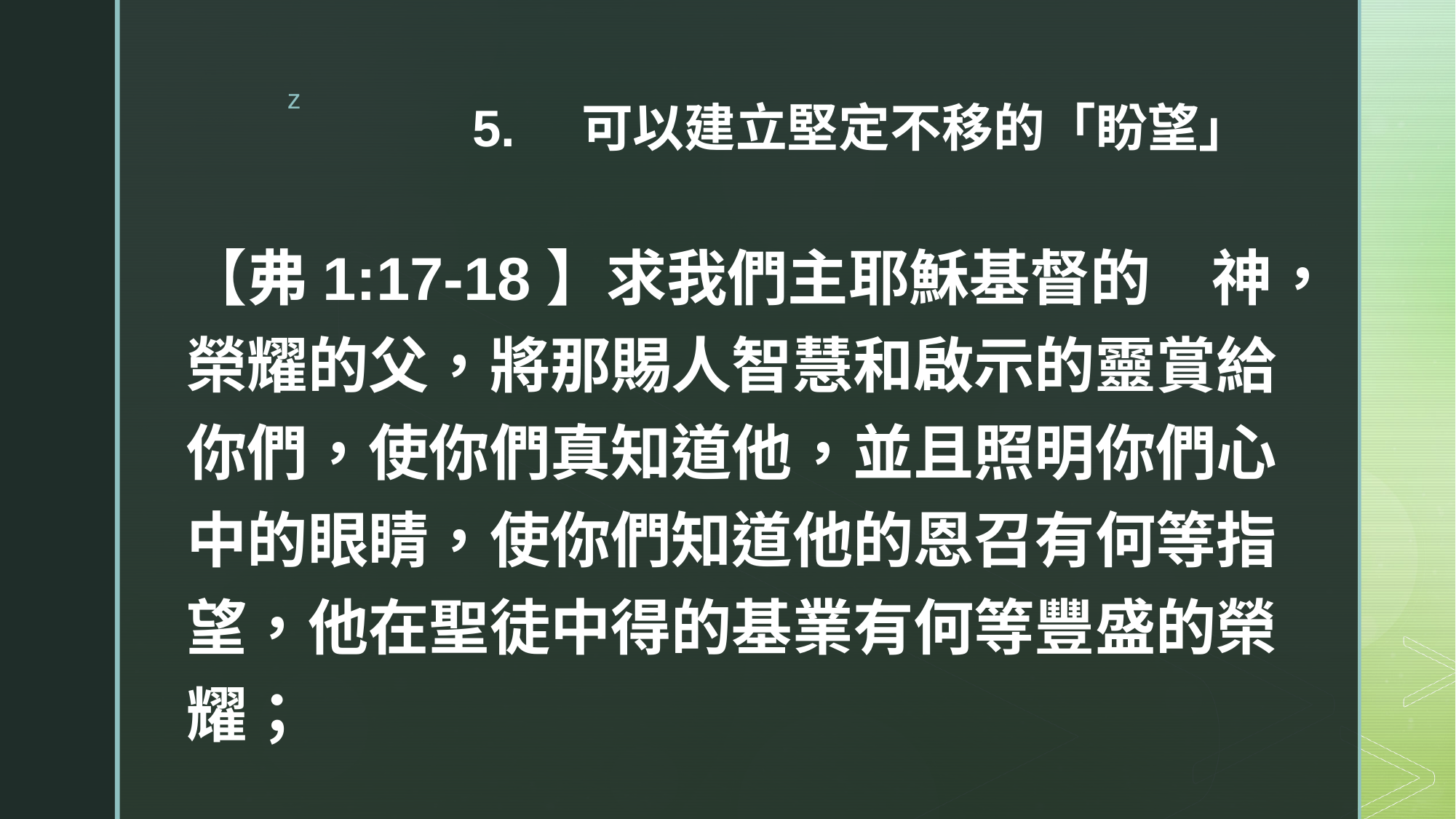

# 5.	可以建立堅定不移的「盼望」
【弗1:17-18】求我們主耶穌基督的　神，榮耀的父，將那賜人智慧和啟示的靈賞給你們，使你們真知道他，並且照明你們心中的眼睛，使你們知道他的恩召有何等指望，他在聖徒中得的基業有何等豐盛的榮耀；